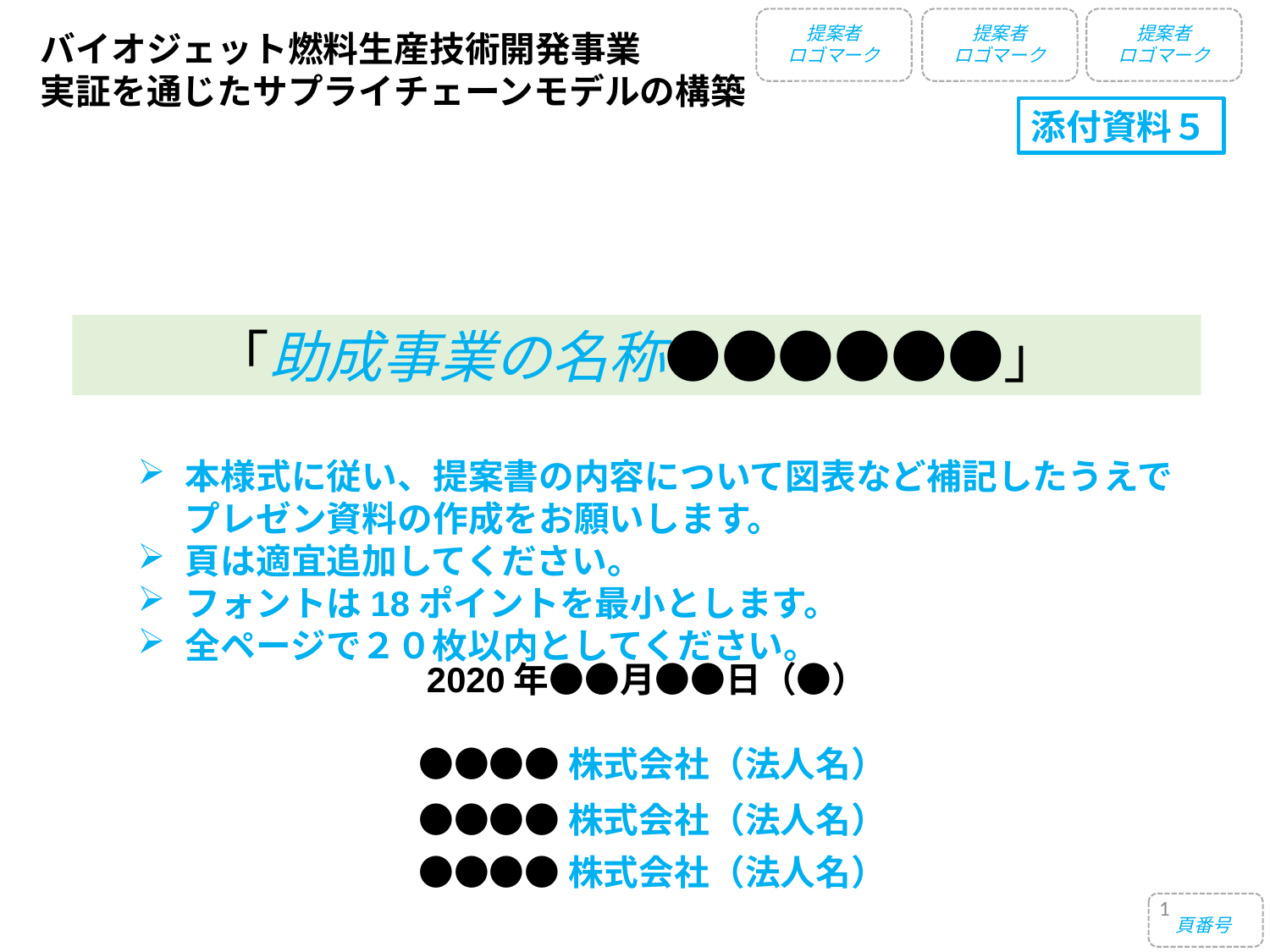

提案者
ロゴマーク
提案者
ロゴマーク
提案者
ロゴマーク
バイオジェット燃料生産技術開発事業
実証を通じたサプライチェーンモデルの構築
添付資料５
「助成事業の名称●●●●●●」
本様式に従い、提案書の内容について図表など補記したうえでプレゼン資料の作成をお願いします。
頁は適宜追加してください。
フォントは18ポイントを最小とします。
全ページで２０枚以内としてください。
2020年●●月●●日（●）
●●●●株式会社（法人名）
●●●●株式会社（法人名）
●●●●株式会社（法人名）
1

頁番号